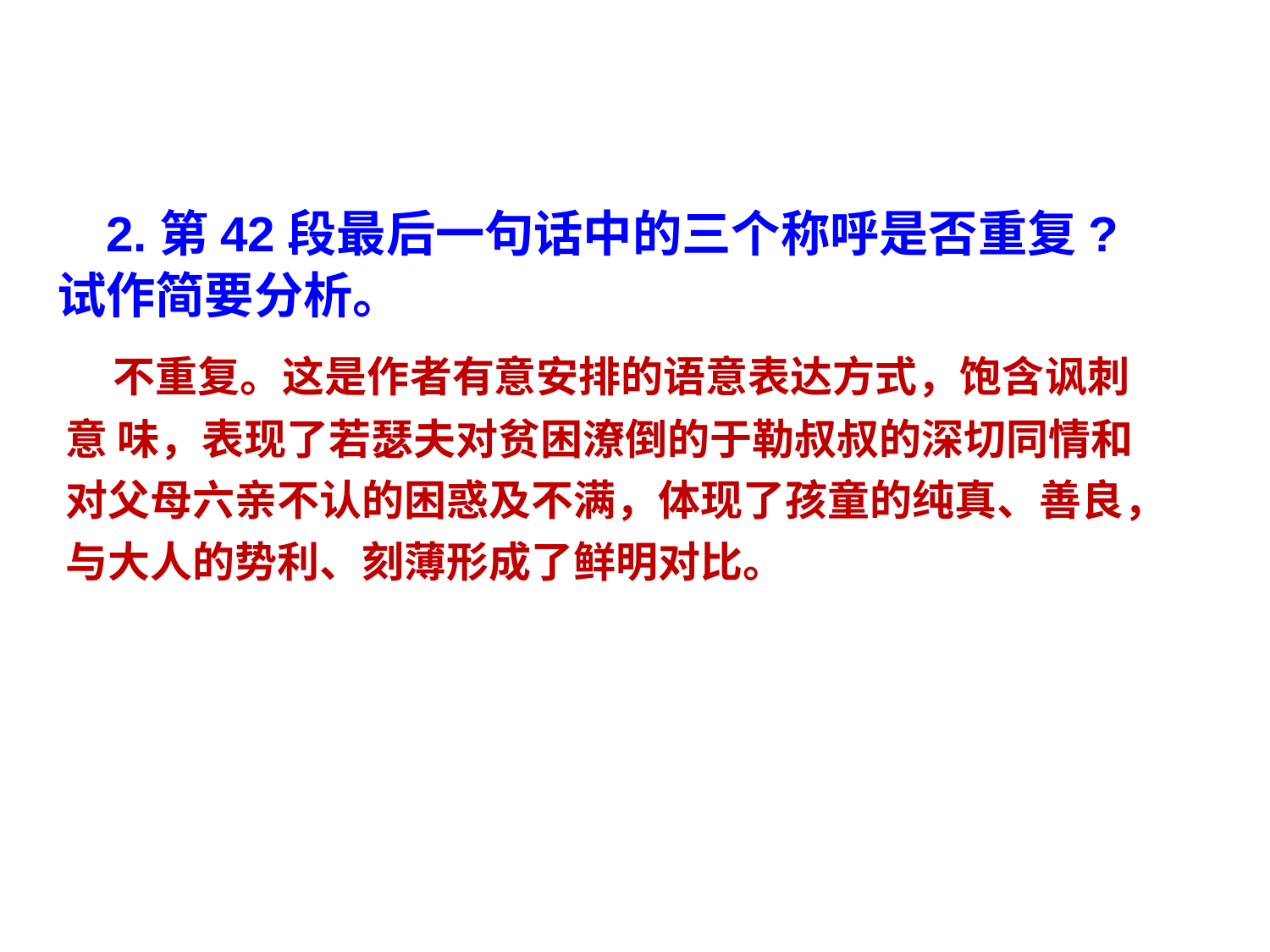

2.第42段最后一句话中的三个称呼是否重复?试作简要分析。
    不重复。这是作者有意安排的语意表达方式，饱含讽刺意 味，表现了若瑟夫对贫困潦倒的于勒叔叔的深切同情和对父母六亲不认的困惑及不满，体现了孩童的纯真、善良，与大人的势利、刻薄形成了鲜明对比。